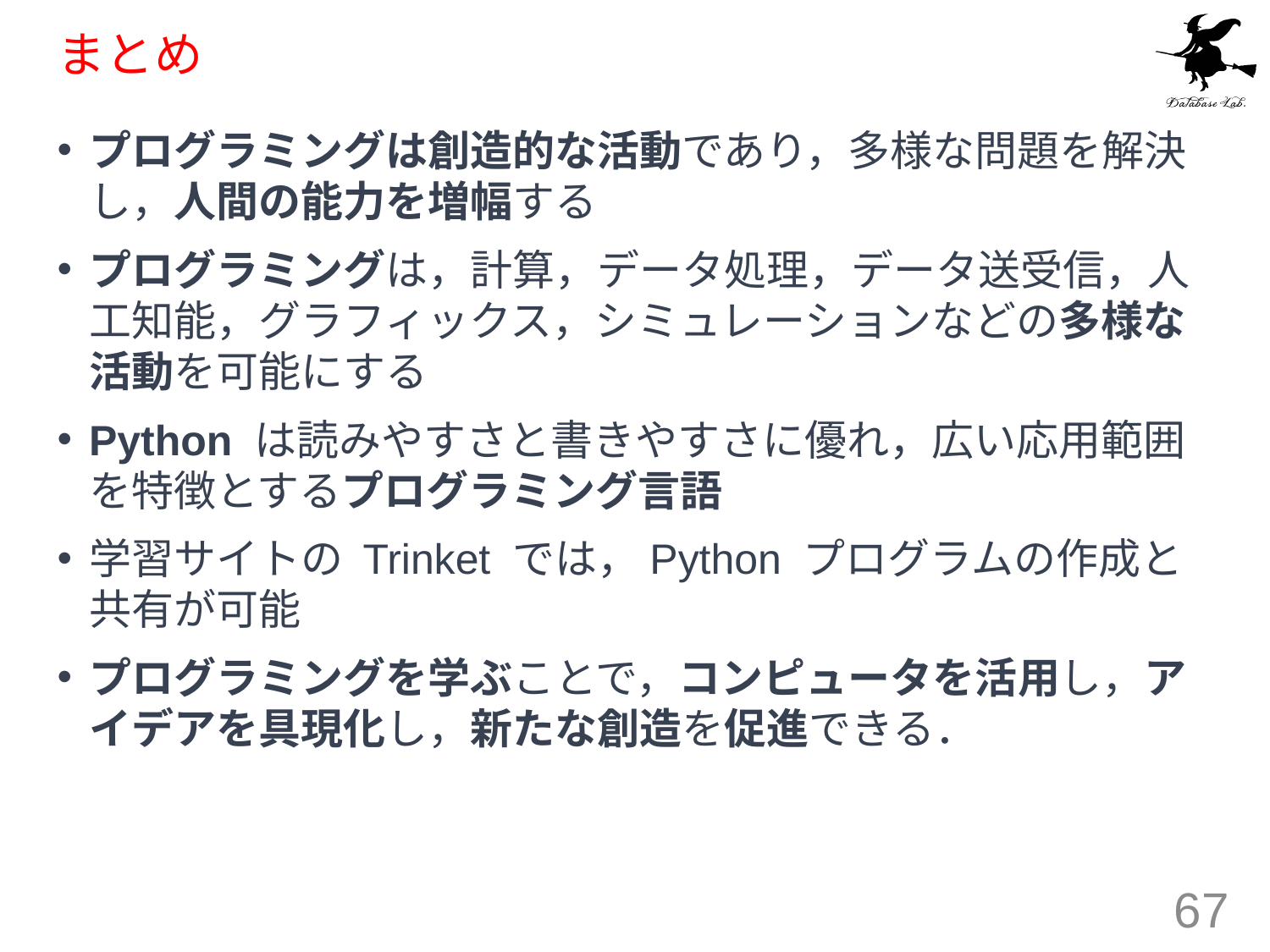

# まとめ
プログラミングは創造的な活動であり，多様な問題を解決し，人間の能力を増幅する
プログラミングは，計算，データ処理，データ送受信，人工知能，グラフィックス，シミュレーションなどの多様な活動を可能にする
Python は読みやすさと書きやすさに優れ，広い応用範囲を特徴とするプログラミング言語
学習サイトの Trinket では，Python プログラムの作成と共有が可能
プログラミングを学ぶことで，コンピュータを活用し，アイデアを具現化し，新たな創造を促進できる．
67